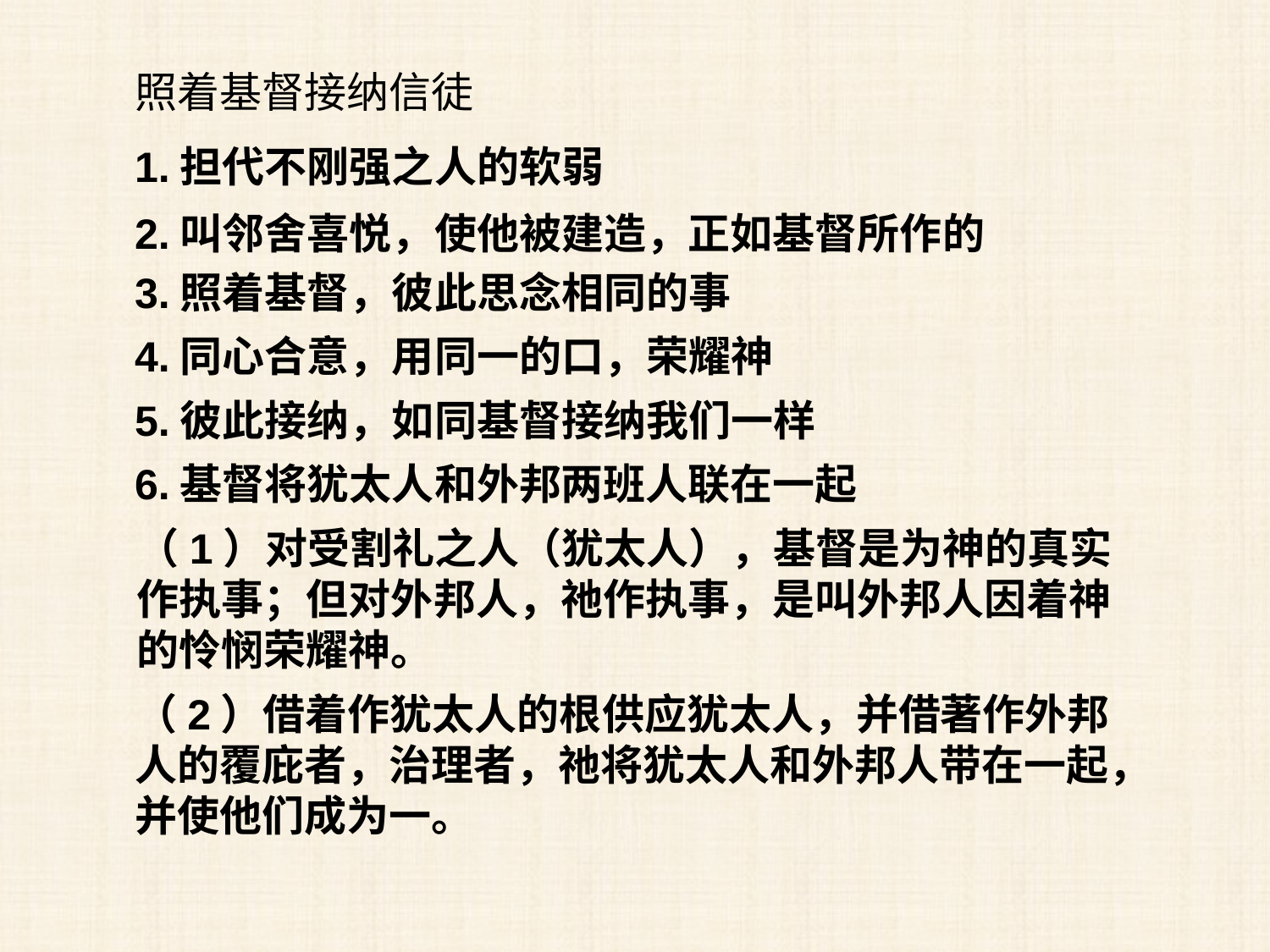

照着基督接纳信徒
1.担代不刚强之人的软弱
2.叫邻舍喜悦，使他被建造，正如基督所作的
3.照着基督，彼此思念相同的事
4.同心合意，用同一的口，荣耀神
5.彼此接纳，如同基督接纳我们一样
6.基督将犹太人和外邦两班人联在一起
（1）对受割礼之人（犹太人），基督是为神的真实作执事；但对外邦人，祂作执事，是叫外邦人因着神的怜悯荣耀神。
（2）借着作犹太人的根供应犹太人，并借著作外邦人的覆庇者，治理者，祂将犹太人和外邦人带在一起，并使他们成为一。